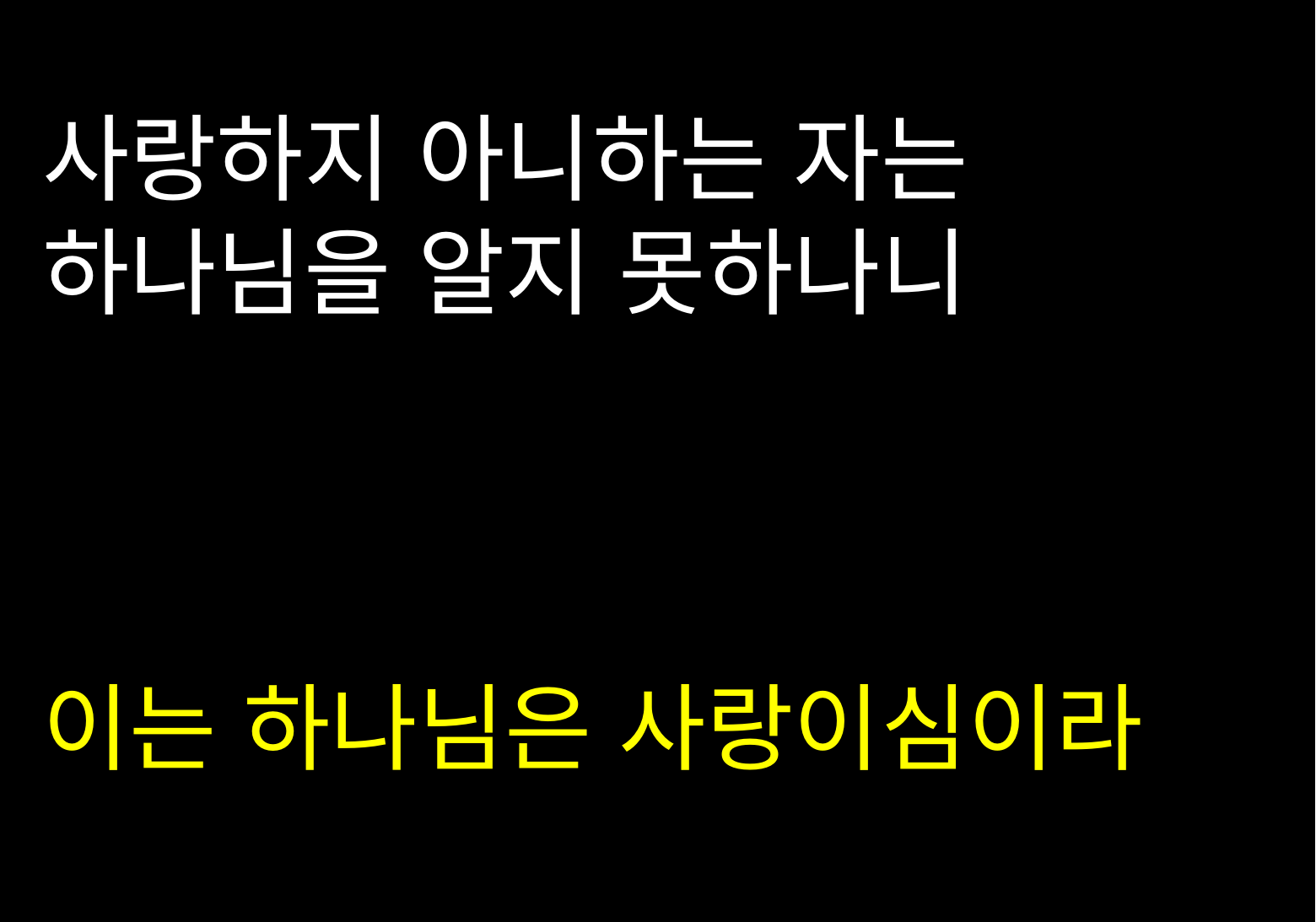

사랑하지 아니하는 자는
하나님을 알지 못하나니

이는 하나님은 사랑이심이라